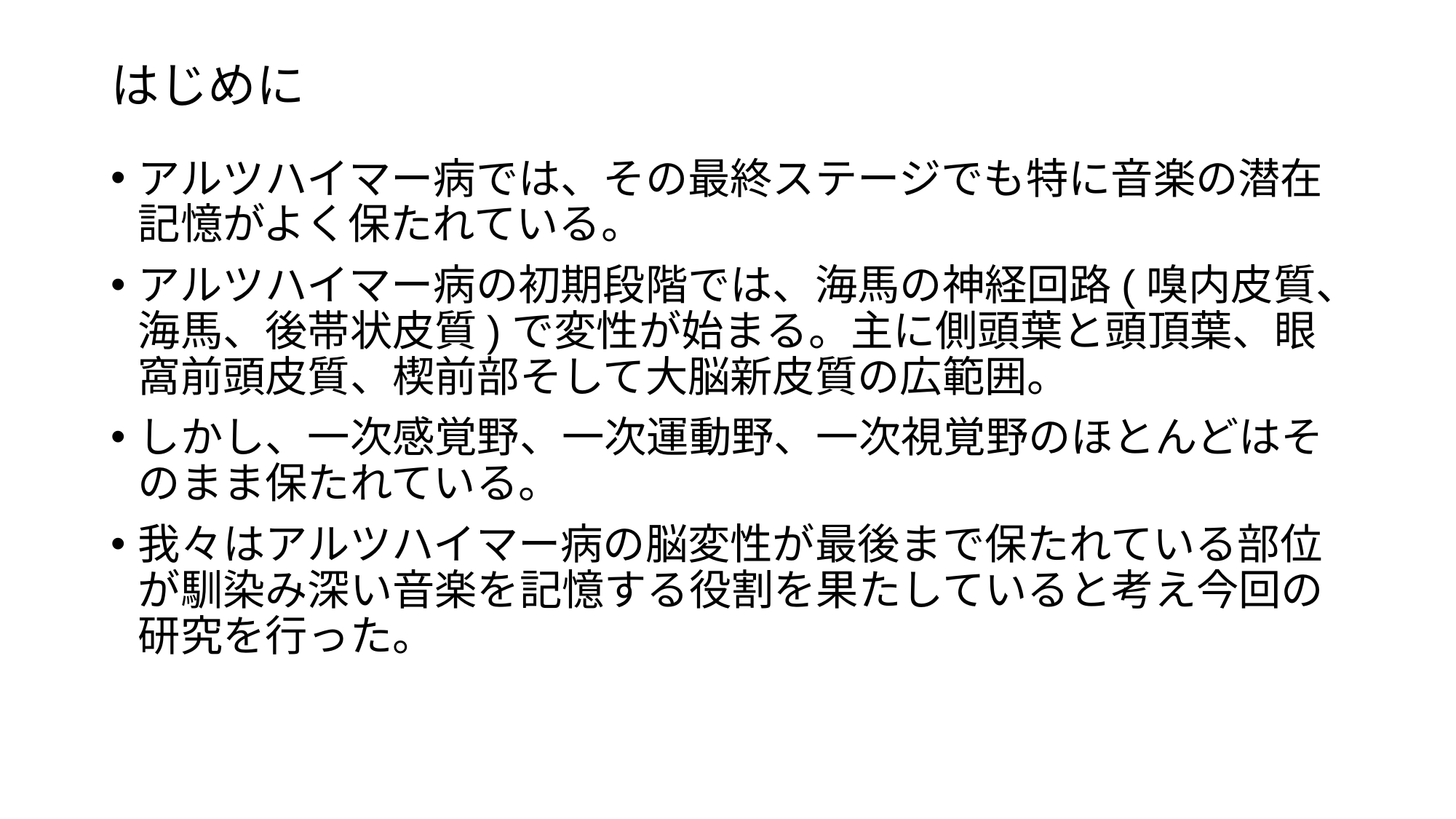

はじめに

アルツハイマー病では、その最終ステージでも特に音楽の潜在記憶がよく保たれている。
アルツハイマー病の初期段階では、海馬の神経回路(嗅内皮質、海馬、後帯状皮質)で変性が始まる。主に側頭葉と頭頂葉、眼窩前頭皮質、楔前部そして大脳新皮質の広範囲。
しかし、一次感覚野、一次運動野、一次視覚野のほとんどはそのまま保たれている。
我々はアルツハイマー病の脳変性が最後まで保たれている部位が馴染み深い音楽を記憶する役割を果たしていると考え今回の研究を行った。